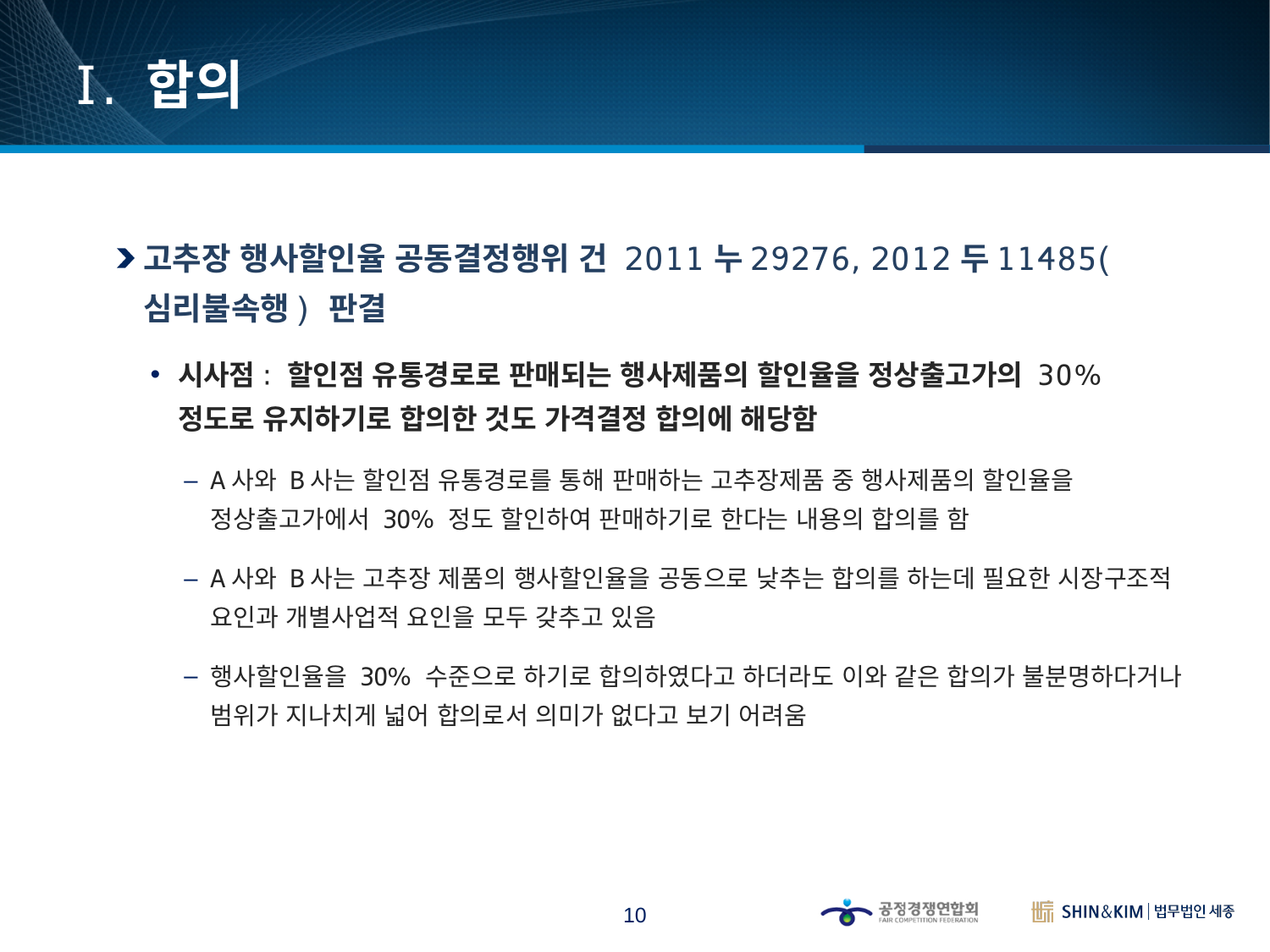

# I. 합의
고추장 행사할인율 공동결정행위 건 2011누29276, 2012두11485(심리불속행) 판결
시사점: 할인점 유통경로로 판매되는 행사제품의 할인율을 정상출고가의 30% 정도로 유지하기로 합의한 것도 가격결정 합의에 해당함
A사와 B사는 할인점 유통경로를 통해 판매하는 고추장제품 중 행사제품의 할인율을 정상출고가에서 30% 정도 할인하여 판매하기로 한다는 내용의 합의를 함
A사와 B사는 고추장 제품의 행사할인율을 공동으로 낮추는 합의를 하는데 필요한 시장구조적 요인과 개별사업적 요인을 모두 갖추고 있음
행사할인율을 30% 수준으로 하기로 합의하였다고 하더라도 이와 같은 합의가 불분명하다거나 범위가 지나치게 넓어 합의로서 의미가 없다고 보기 어려움
10